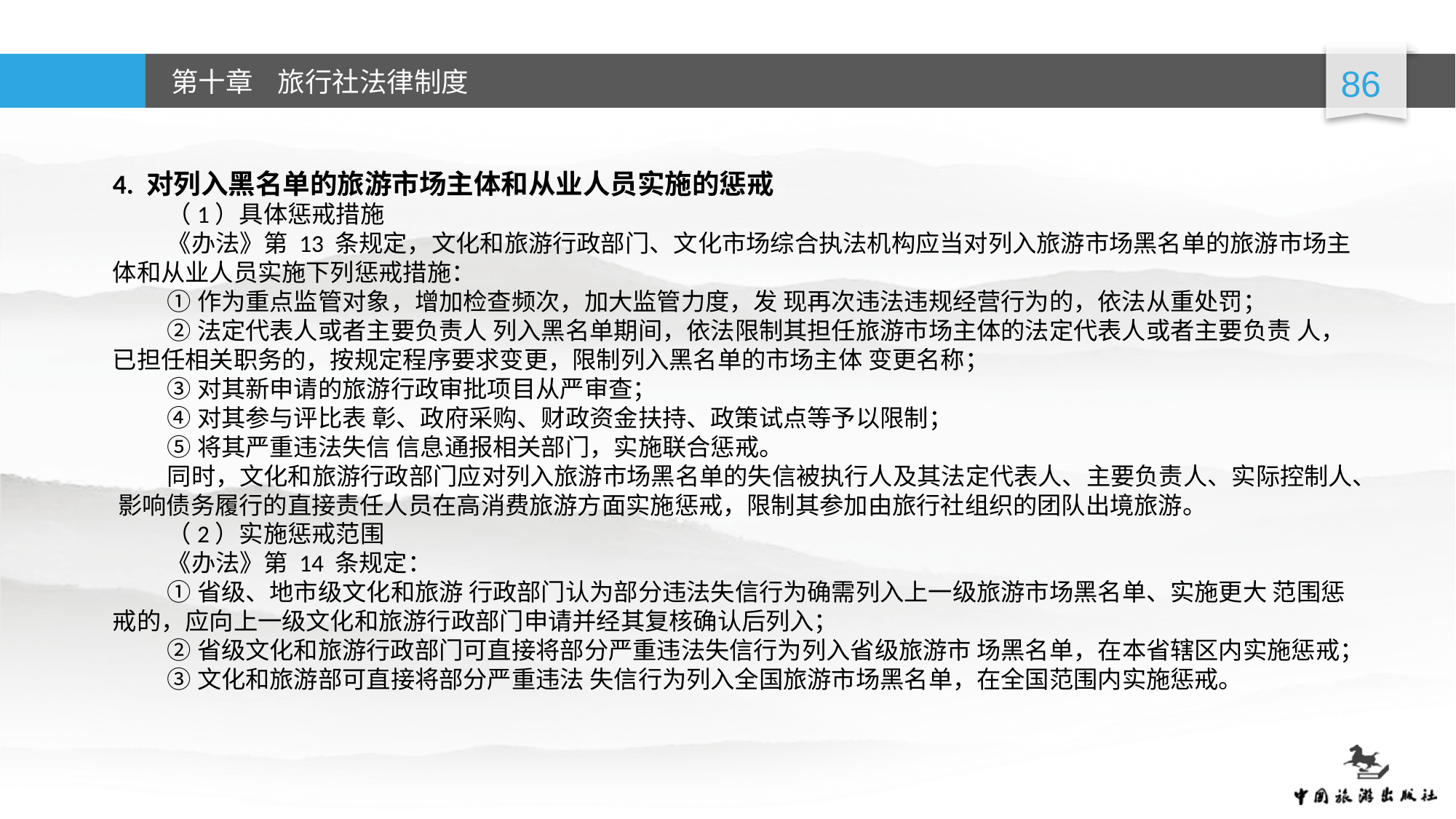

4. 对列入黑名单的旅游市场主体和从业人员实施的惩戒
（1）具体惩戒措施
《办法》第 13 条规定，文化和旅游行政部门、文化市场综合执法机构应当对列入旅游市场黑名单的旅游市场主体和从业人员实施下列惩戒措施：
①作为重点监管对象，增加检查频次，加大监管力度，发 现再次违法违规经营行为的，依法从重处罚；
②法定代表人或者主要负责人 列入黑名单期间，依法限制其担任旅游市场主体的法定代表人或者主要负责 人，已担任相关职务的，按规定程序要求变更，限制列入黑名单的市场主体 变更名称；
③对其新申请的旅游行政审批项目从严审查；
④对其参与评比表 彰、政府采购、财政资金扶持、政策试点等予以限制；
⑤将其严重违法失信 信息通报相关部门，实施联合惩戒。
同时，文化和旅游行政部门应对列入旅游市场黑名单的失信被执行人及其法定代表人、主要负责人、实际控制人、 影响债务履行的直接责任人员在高消费旅游方面实施惩戒，限制其参加由旅行社组织的团队出境旅游。
（2）实施惩戒范围
《办法》第 14 条规定：
①省级、地市级文化和旅游 行政部门认为部分违法失信行为确需列入上一级旅游市场黑名单、实施更大 范围惩戒的，应向上一级文化和旅游行政部门申请并经其复核确认后列入；
②省级文化和旅游行政部门可直接将部分严重违法失信行为列入省级旅游市 场黑名单，在本省辖区内实施惩戒；
③文化和旅游部可直接将部分严重违法 失信行为列入全国旅游市场黑名单，在全国范围内实施惩戒。